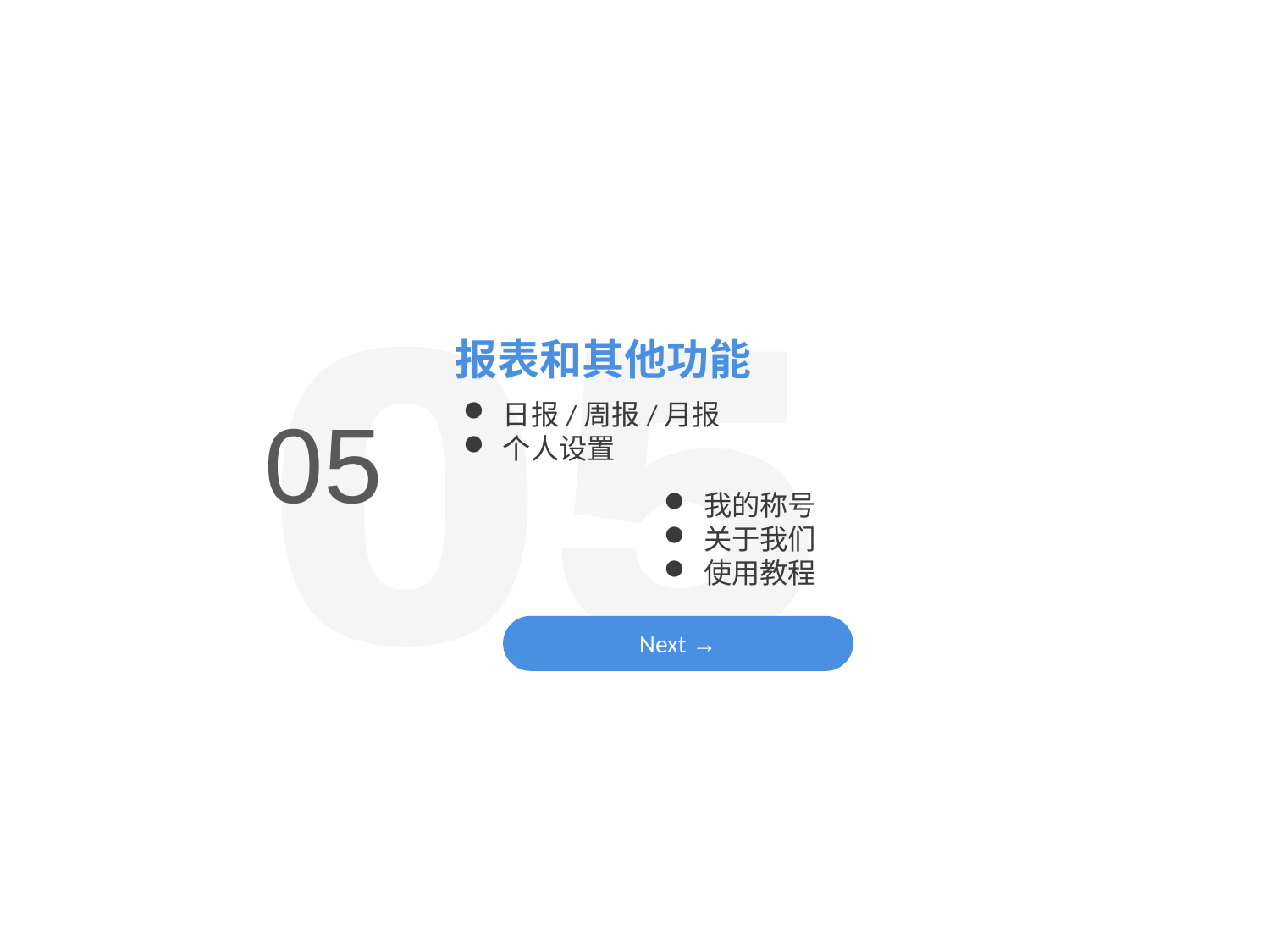

05
报表和其他功能
05
日报/周报/月报
个人设置

管理员/部长版

我的称号
关于我们
使用教程
Next →